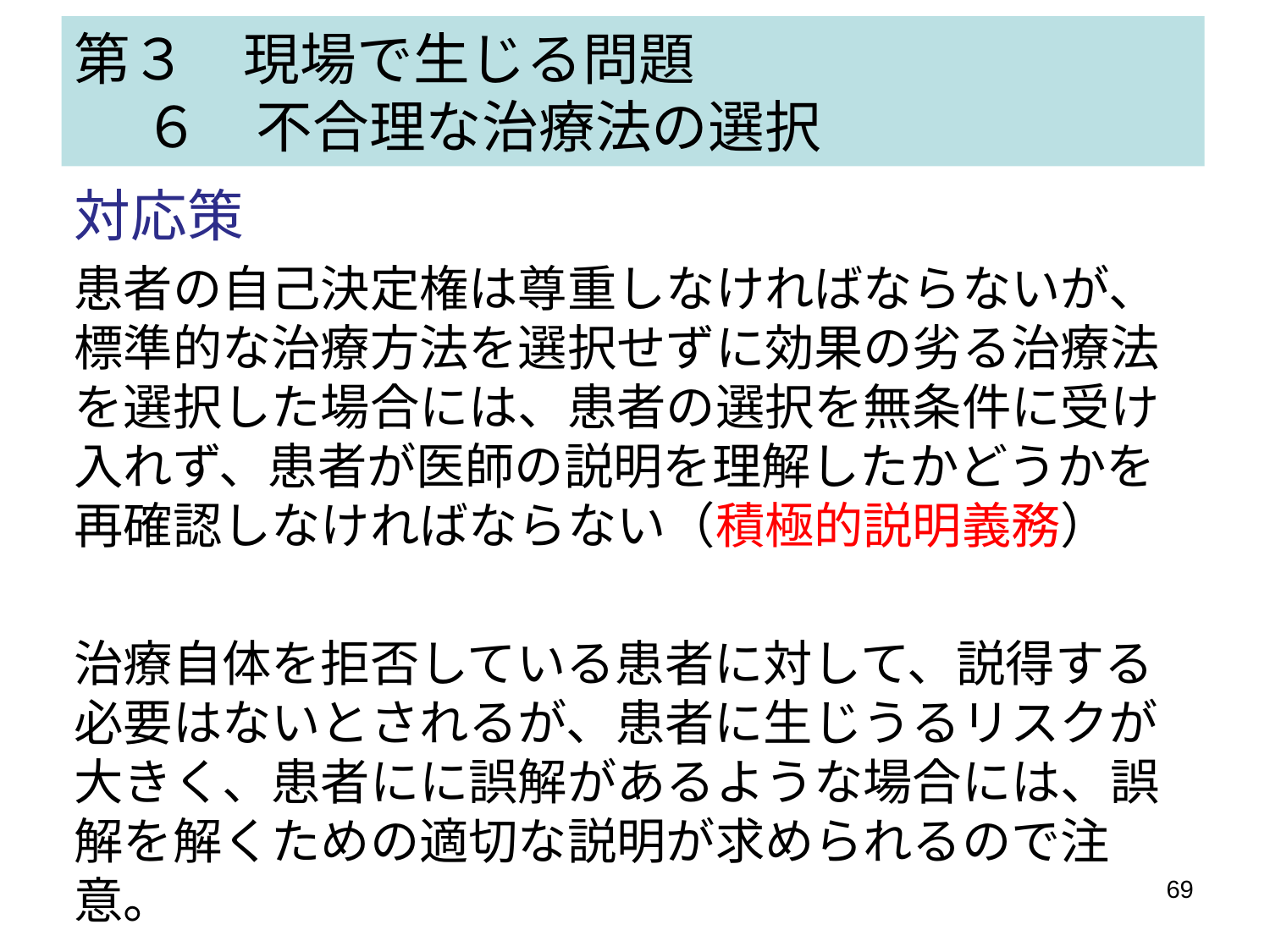

# 第３　現場で生じる問題 　 ６　不合理な治療法の選択
対応策
患者の自己決定権は尊重しなければならないが、標準的な治療方法を選択せずに効果の劣る治療法を選択した場合には、患者の選択を無条件に受け入れず、患者が医師の説明を理解したかどうかを再確認しなければならない（積極的説明義務）

治療自体を拒否している患者に対して、説得する必要はないとされるが、患者に生じうるリスクが大きく、患者にに誤解があるような場合には、誤解を解くための適切な説明が求められるので注意。

69